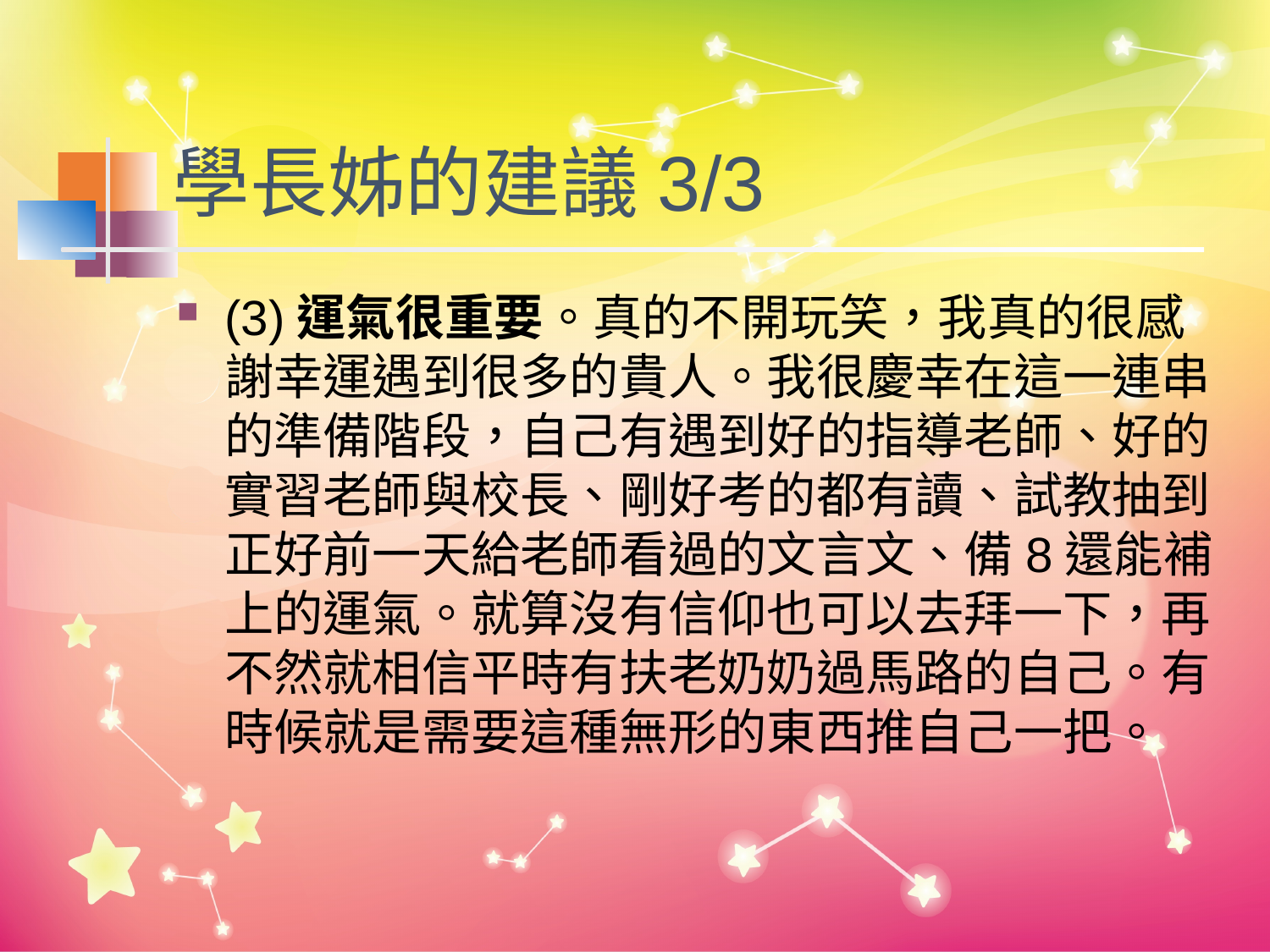

# 學長姊的建議3/3
(3)運氣很重要。真的不開玩笑，我真的很感謝幸運遇到很多的貴人。我很慶幸在這一連串的準備階段，自己有遇到好的指導老師、好的實習老師與校長、剛好考的都有讀、試教抽到正好前一天給老師看過的文言文、備8還能補上的運氣。就算沒有信仰也可以去拜一下，再不然就相信平時有扶老奶奶過馬路的自己。有時候就是需要這種無形的東西推自己一把。